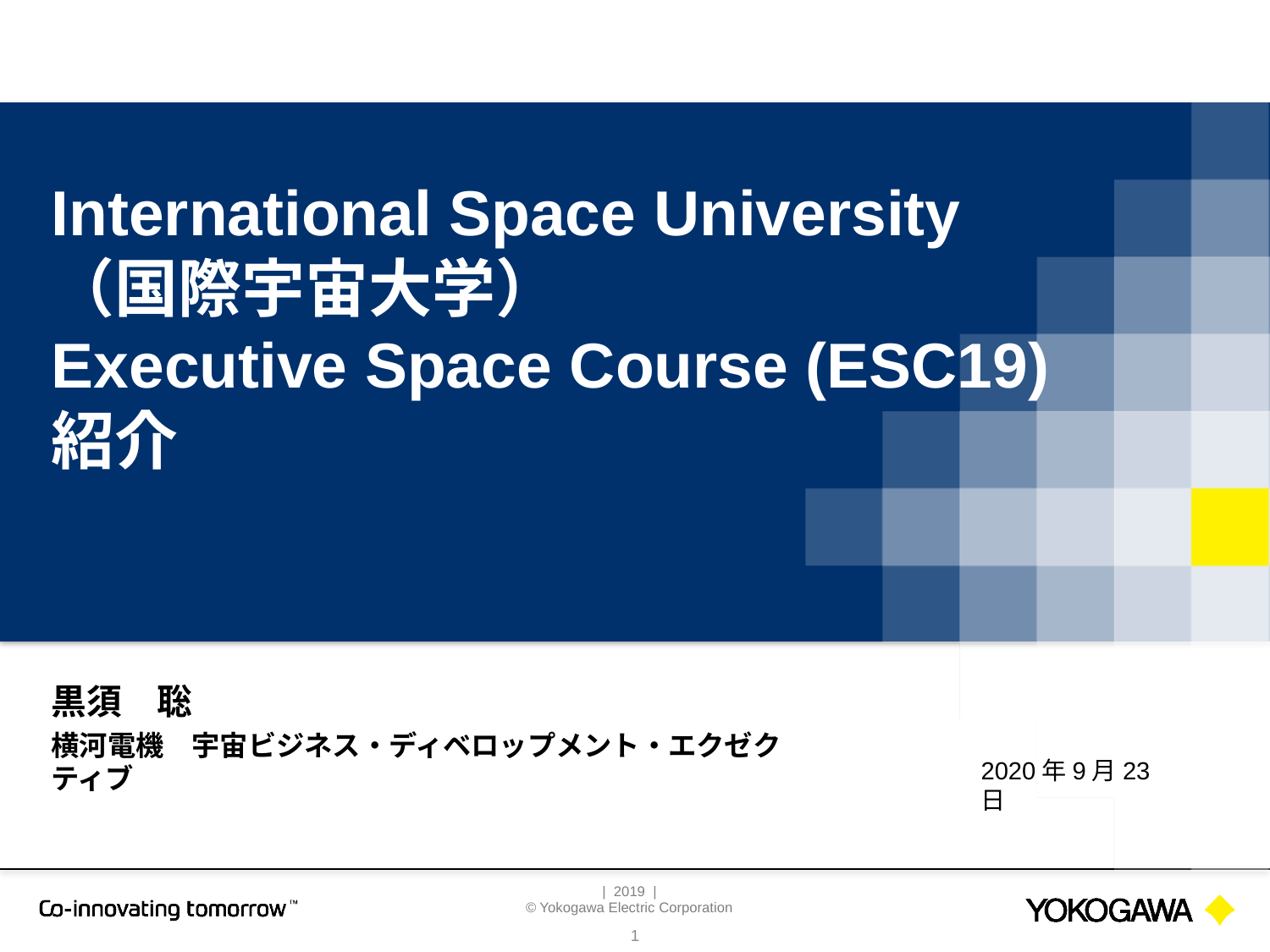

# International Space University （国際宇宙大学） Executive Space Course (ESC19) 紹介
黒須　聡
横河電機　宇宙ビジネス・ディベロップメント・エクゼクティブ
2020年9月23日
1